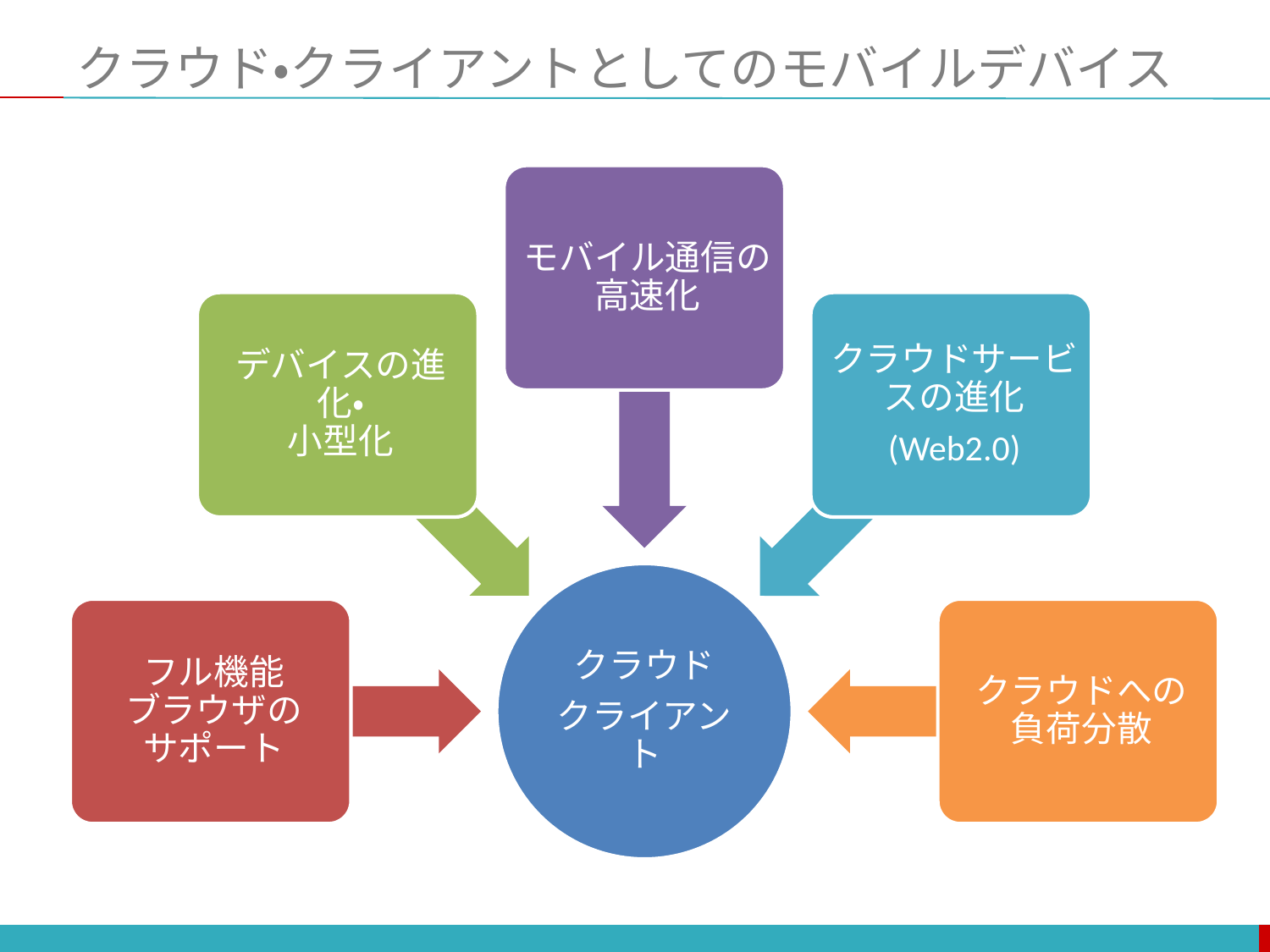

# クラウド・クライアントとしてのモバイルデバイス
クラウド
クライアント
フル機能
ブラウザの
サポート
デバイスの進化・
小型化
モバイル通信の
高速化
クラウドサービスの進化
(Web2.0)
クラウドへの
負荷分散